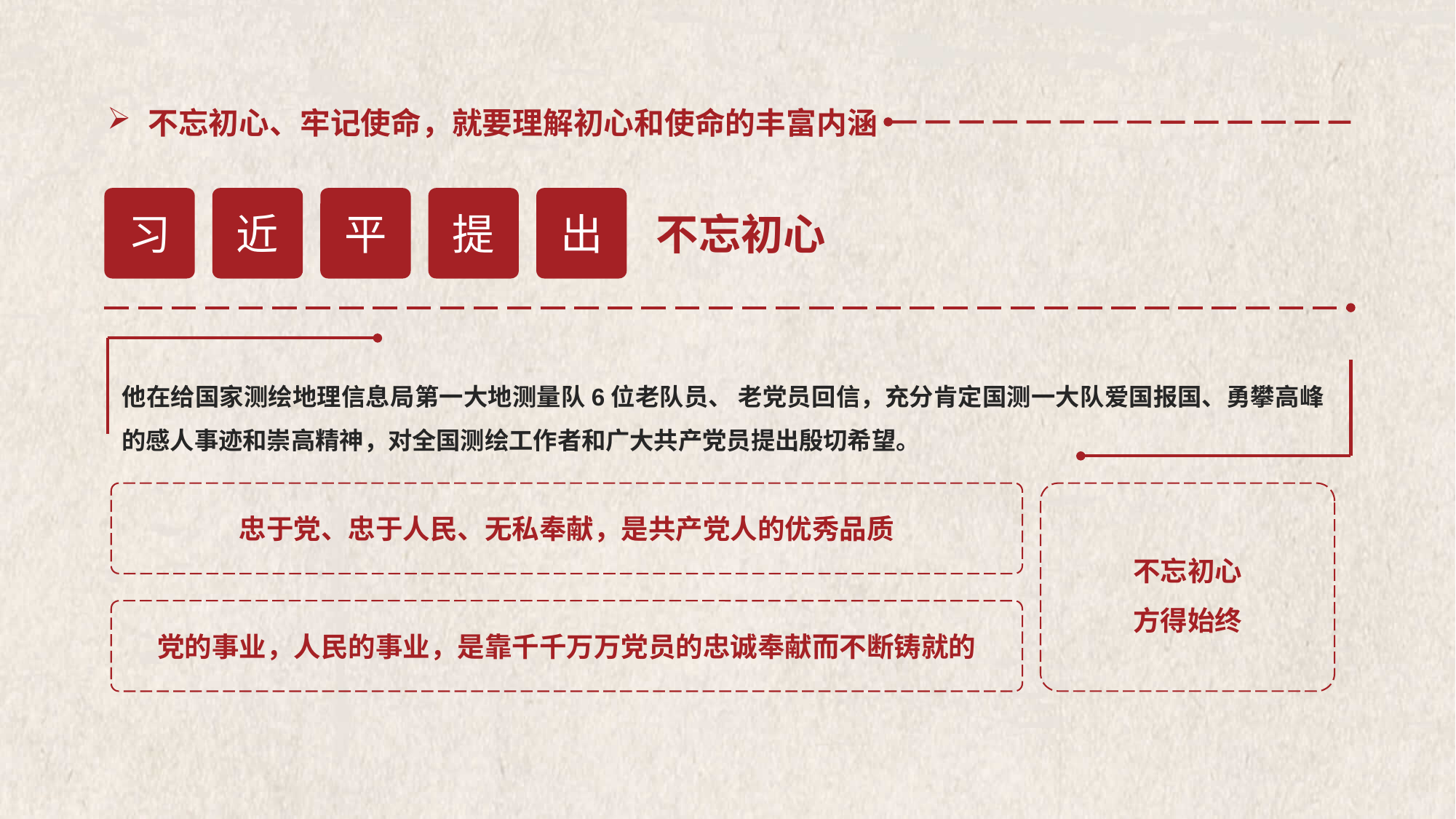

不忘初心、牢记使命，就要理解初心和使命的丰富内涵
习
近
平
提
出
不忘初心
他在给国家测绘地理信息局第一大地测量队6位老队员、 老党员回信，充分肯定国测一大队爱国报国、勇攀高峰的感人事迹和崇高精神，对全国测绘工作者和广大共产党员提出殷切希望。
不忘初心
方得始终
忠于党、忠于人民、无私奉献，是共产党人的优秀品质
党的事业，人民的事业，是靠千千万万党员的忠诚奉献而不断铸就的
行业PPT模板http://www.1ppt.com/hangye/